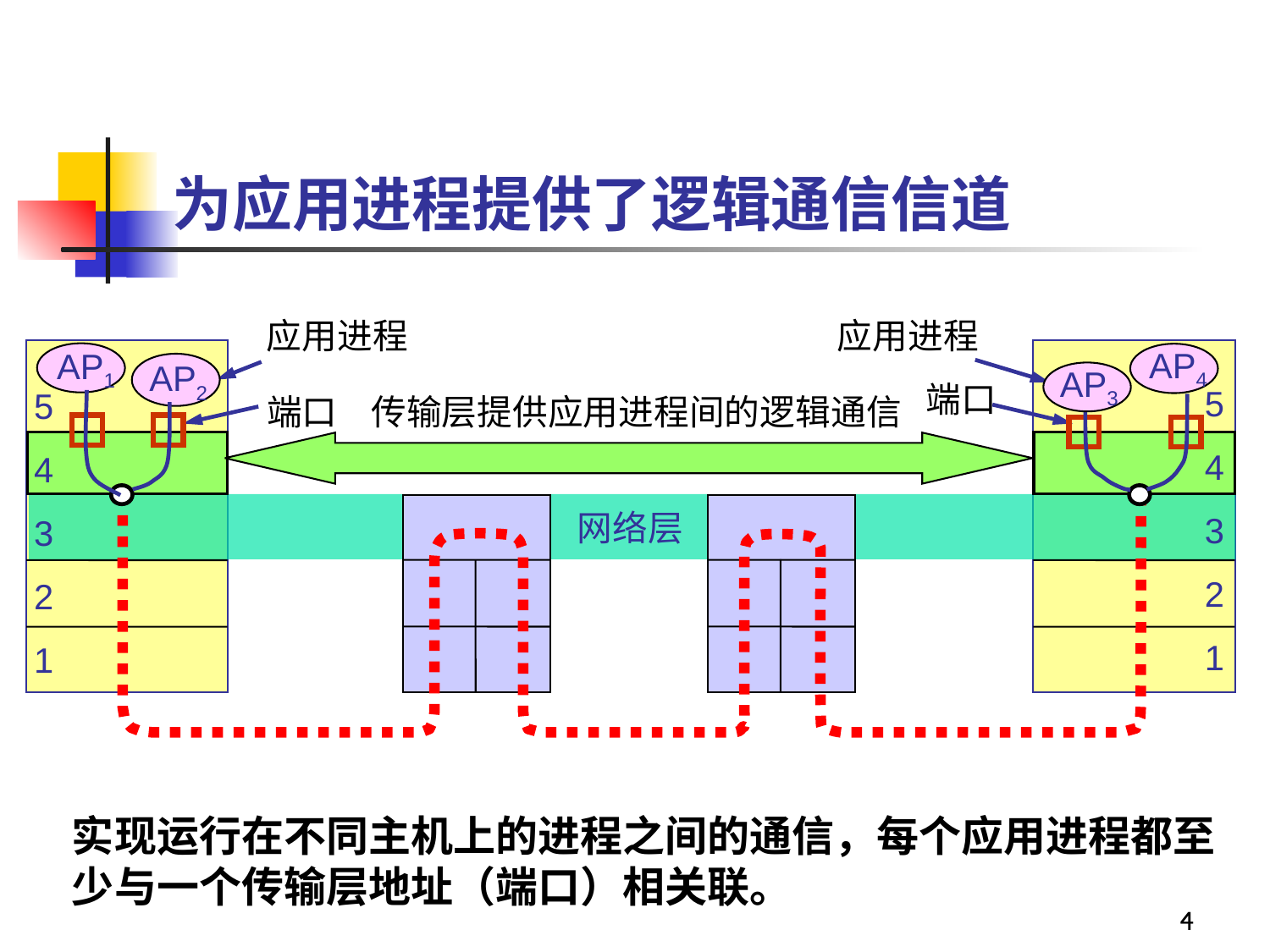

# 为应用进程提供了逻辑通信信道
应用进程
应用进程
AP4
AP1

AP2

5
4
3
2
1
AP3
5
4
3
2
1

端口
端口
传输层提供应用进程间的逻辑通信

网络层

实现运行在不同主机上的进程之间的通信，每个应用进程都至少与一个传输层地址（端口）相关联。
4